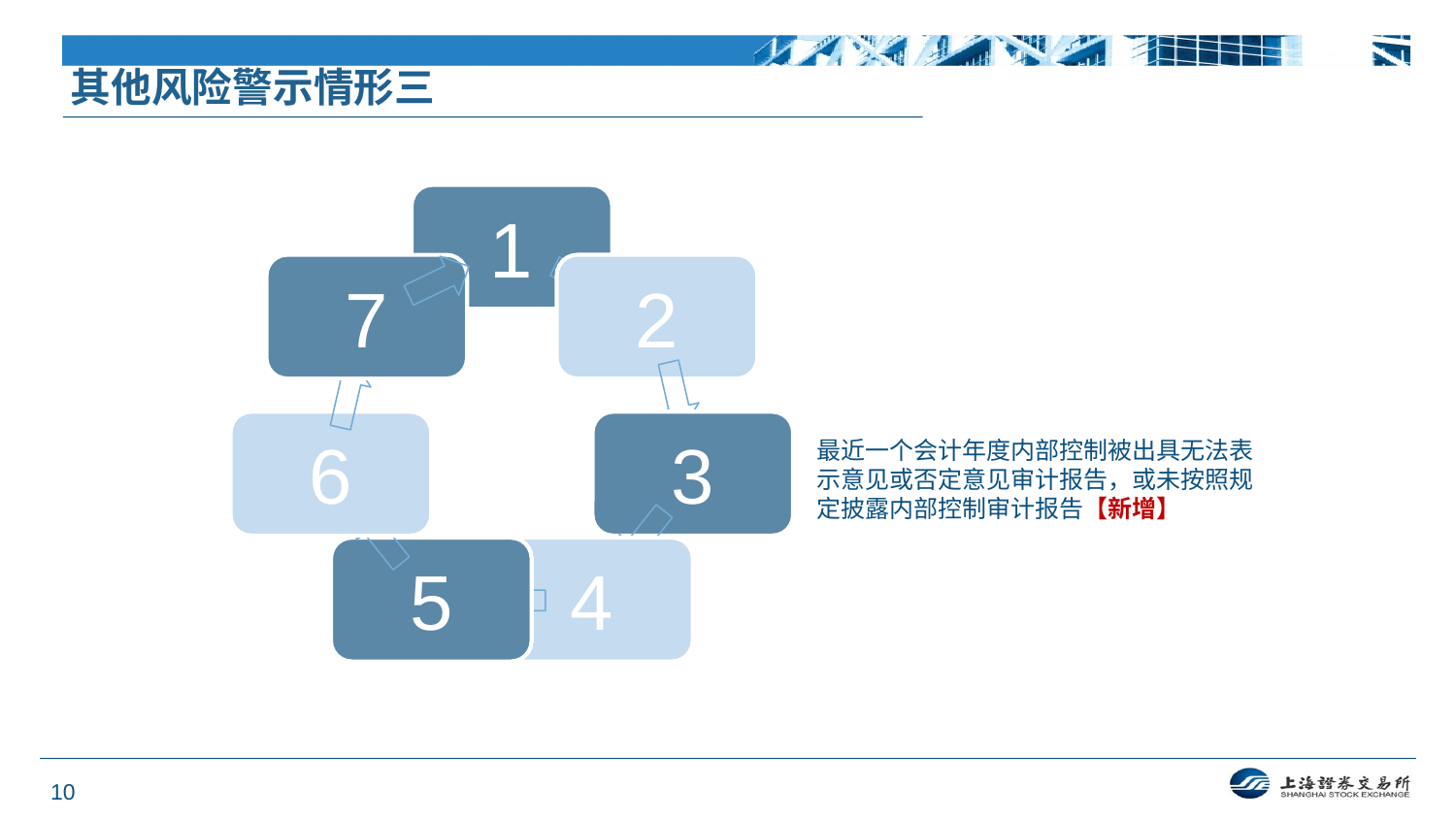

其他风险警示情形三
1
2
5
6
7
3
4
最近一个会计年度内部控制被出具无法表示意见或否定意见审计报告，或未按照规定披露内部控制审计报告【新增】
10